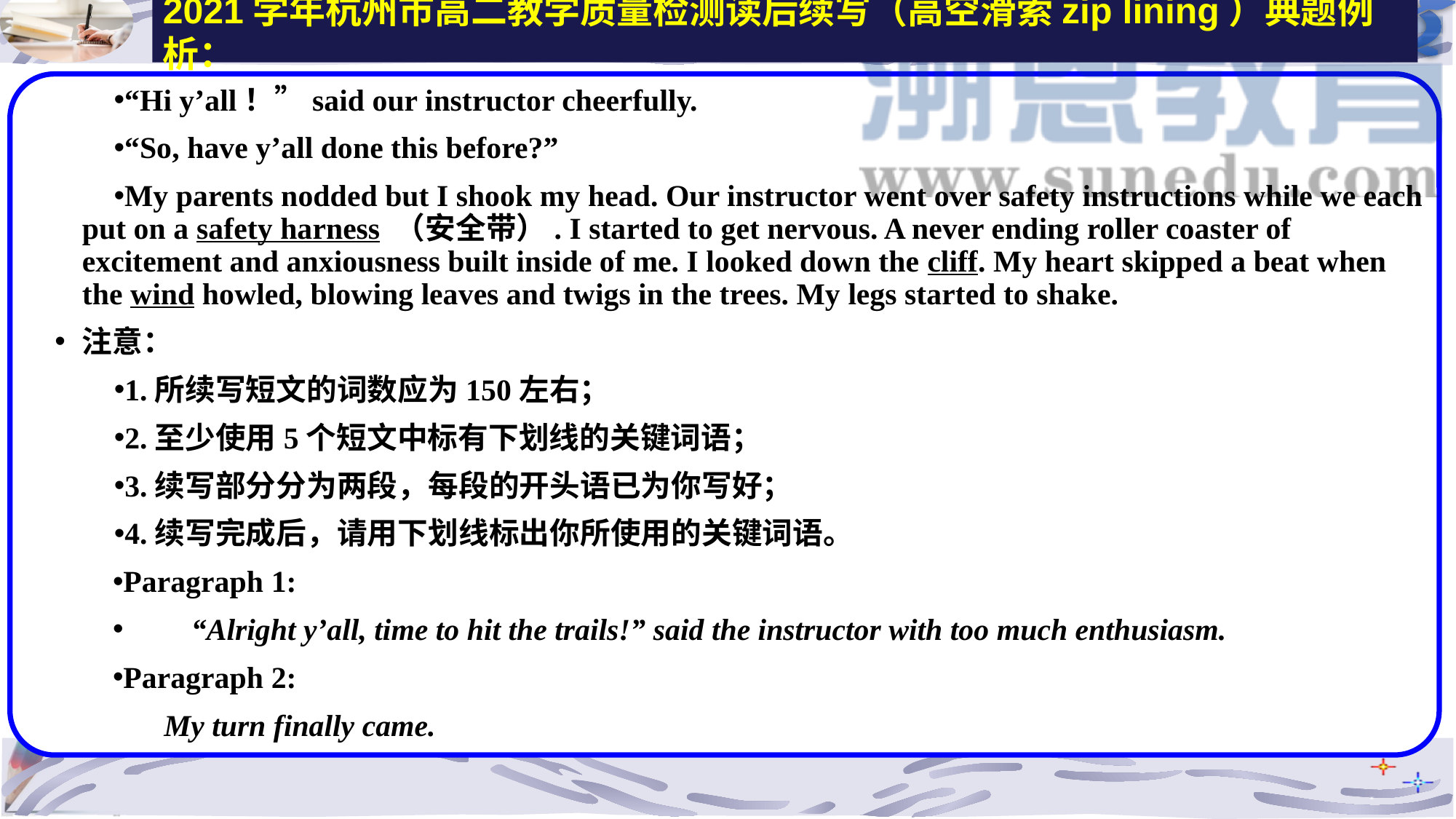

2021学年杭州市高二教学质量检测读后续写（高空滑索zip lining）典题例析：
“Hi y’all！”said our instructor cheerfully.
“So, have y’all done this before?”
My parents nodded but I shook my head. Our instructor went over safety instructions while we each put on a safety harness （安全带）. I started to get nervous. A never ending roller coaster of excitement and anxiousness built inside of me. I looked down the cliff. My heart skipped a beat when the wind howled, blowing leaves and twigs in the trees. My legs started to shake.
注意：
1.所续写短文的词数应为150左右；
2.至少使用5个短文中标有下划线的关键词语；
3.续写部分分为两段，每段的开头语已为你写好；
4.续写完成后，请用下划线标出你所使用的关键词语。
Paragraph 1:
   	“Alright y’all, time to hit the trails!” said the instructor with too much enthusiasm.
Paragraph 2:
	My turn finally came.